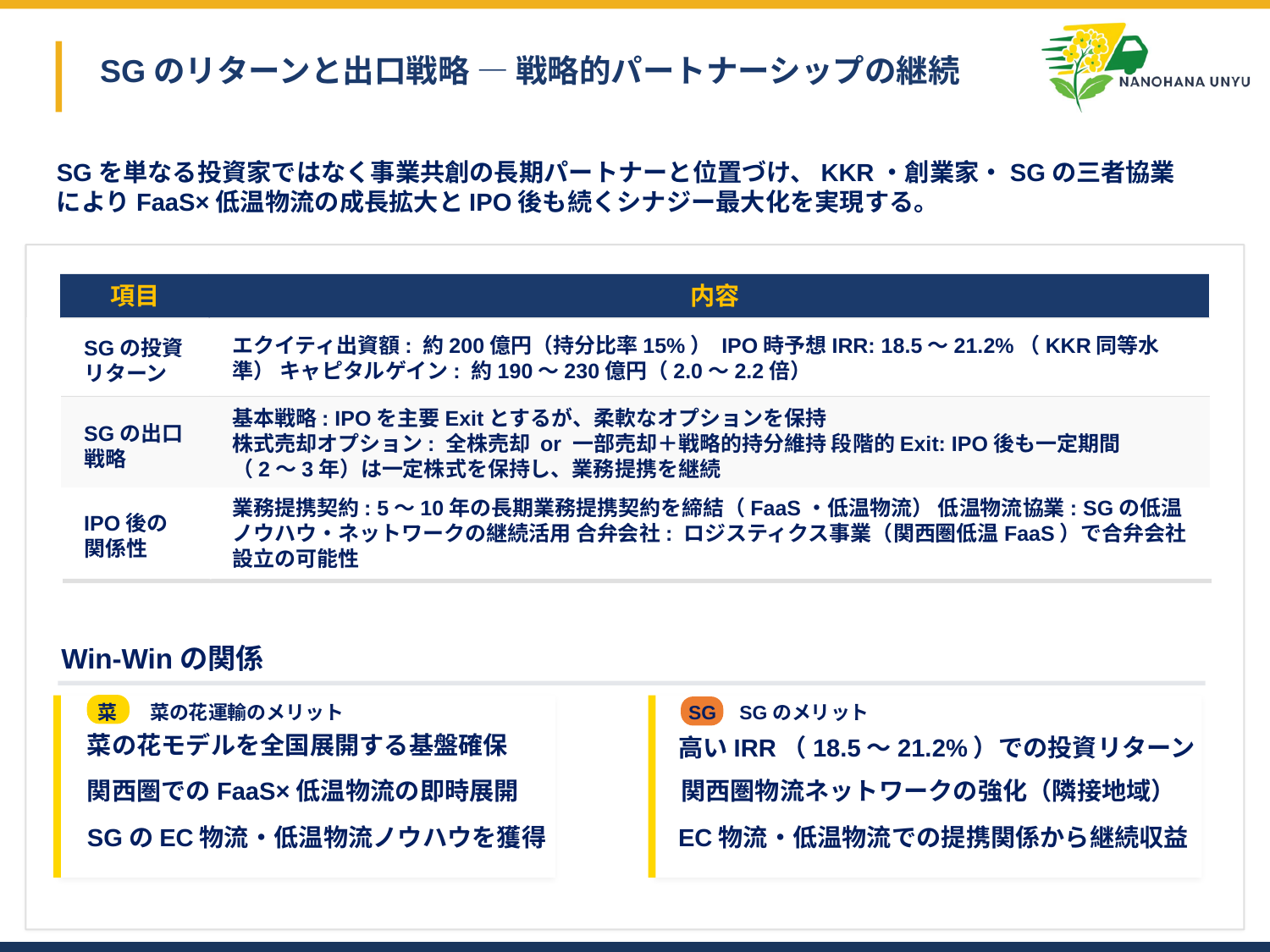

# SGのリターンと出口戦略 — 戦略的パートナーシップの継続
SGを単なる投資家ではなく事業共創の長期パートナーと位置づけ、KKR・創業家・SGの三者協業によりFaaS×低温物流の成長拡大とIPO後も続くシナジー最大化を実現する。

項目
内容

エクイティ出資額: 約200億円（持分比率15%） IPO時予想IRR: 18.5〜21.2%（KKR同等水準） キャピタルゲイン: 約190〜230億円（2.0〜2.2倍）
SGの投資リターン

基本戦略: IPOを主要Exitとするが、柔軟なオプションを保持
株式売却オプション: 全株売却 or 一部売却＋戦略的持分維持 段階的Exit: IPO後も一定期間
（2〜3年）は一定株式を保持し、業務提携を継続
SGの出口戦略

業務提携契約: 5〜10年の長期業務提携契約を締結（FaaS・低温物流） 低温物流協業: SGの低温ノウハウ・ネットワークの継続活用 合弁会社: ロジスティクス事業（関西圏低温FaaS）で合弁会社設立の可能性

IPO後の関係性

Win-Winの関係

菜
菜の花運輸のメリット
SG
SGのメリット
菜の花モデルを全国展開する基盤確保
高いIRR（18.5〜21.2%）での投資リターン
関西圏でのFaaS×低温物流の即時展開
関西圏物流ネットワークの強化（隣接地域）
SGのEC物流・低温物流ノウハウを獲得
EC物流・低温物流での提携関係から継続収益